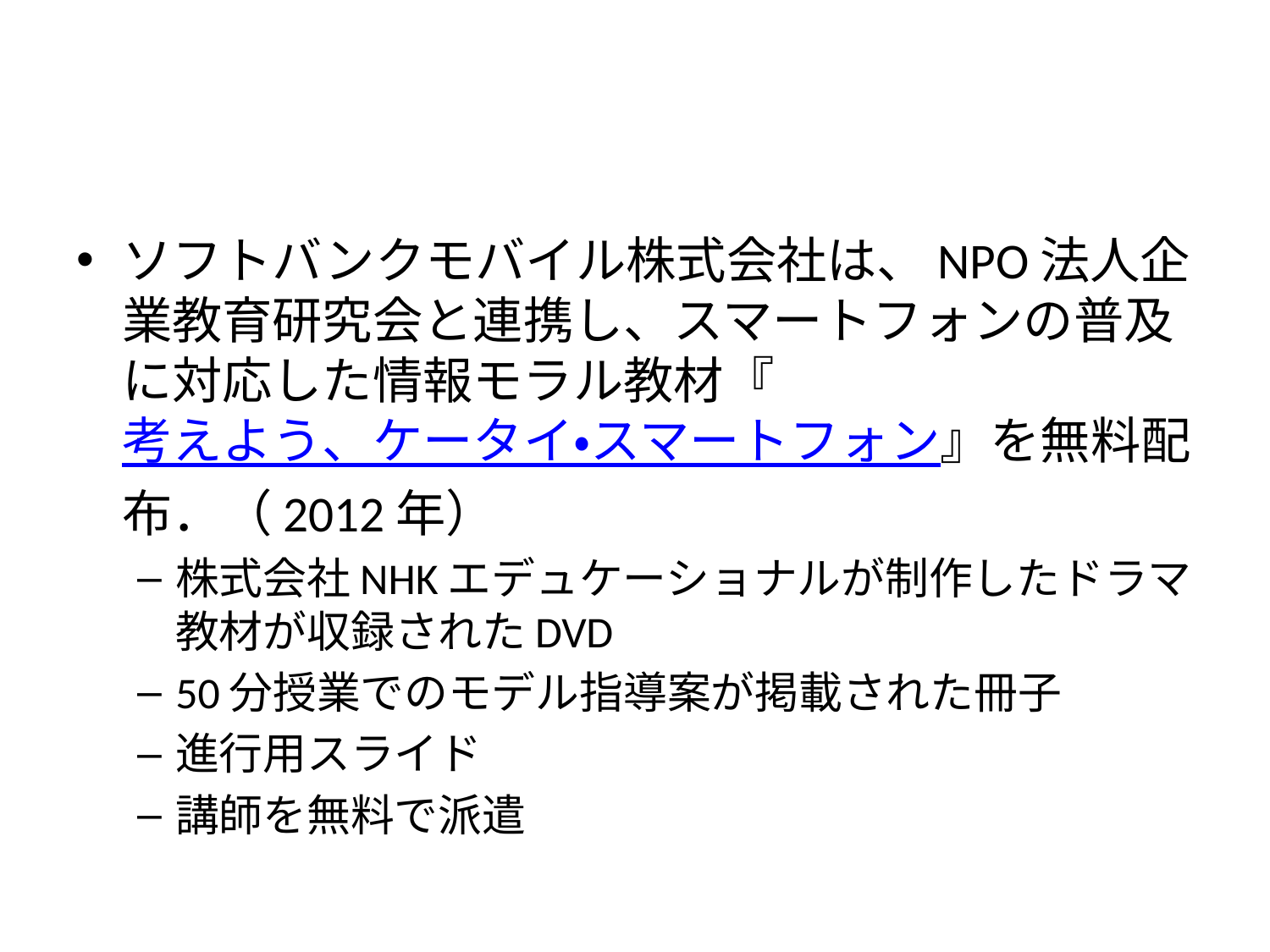

#
ソフトバンクモバイル株式会社は、NPO法人企業教育研究会と連携し、スマートフォンの普及に対応した情報モラル教材『考えよう、ケータイ・スマートフォン』を無料配布．（2012年）
株式会社NHKエデュケーショナルが制作したドラマ教材が収録されたDVD
50分授業でのモデル指導案が掲載された冊子
進行用スライド
講師を無料で派遣